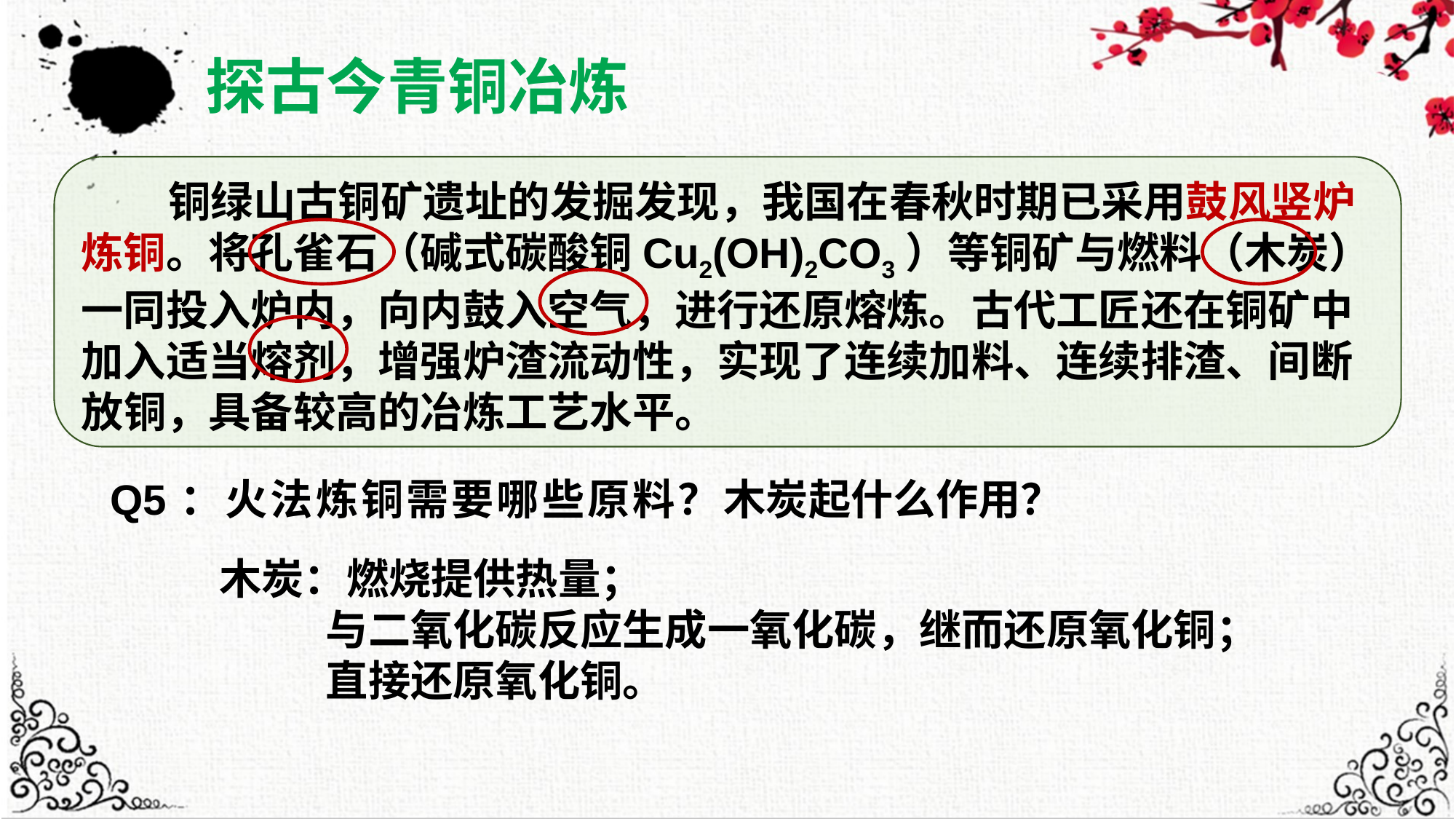

探古今青铜冶炼

        铜绿山古铜矿遗址的发掘发现，我国在春秋时期已采用鼓风竖炉炼铜。将孔雀石（碱式碳酸铜Cu2(OH)2CO3）等铜矿与燃料（木炭）一同投入炉内，向内鼓入空气，进行还原熔炼。古代工匠还在铜矿中加入适当熔剂，增强炉渣流动性，实现了连续加料、连续排渣、间断放铜，具备较高的冶炼工艺水平。

Q5：火法炼铜需要哪些原料？
木炭起什么作用？
木炭：燃烧提供热量；
          与二氧化碳反应生成一氧化碳，继而还原氧化铜；
          直接还原氧化铜。